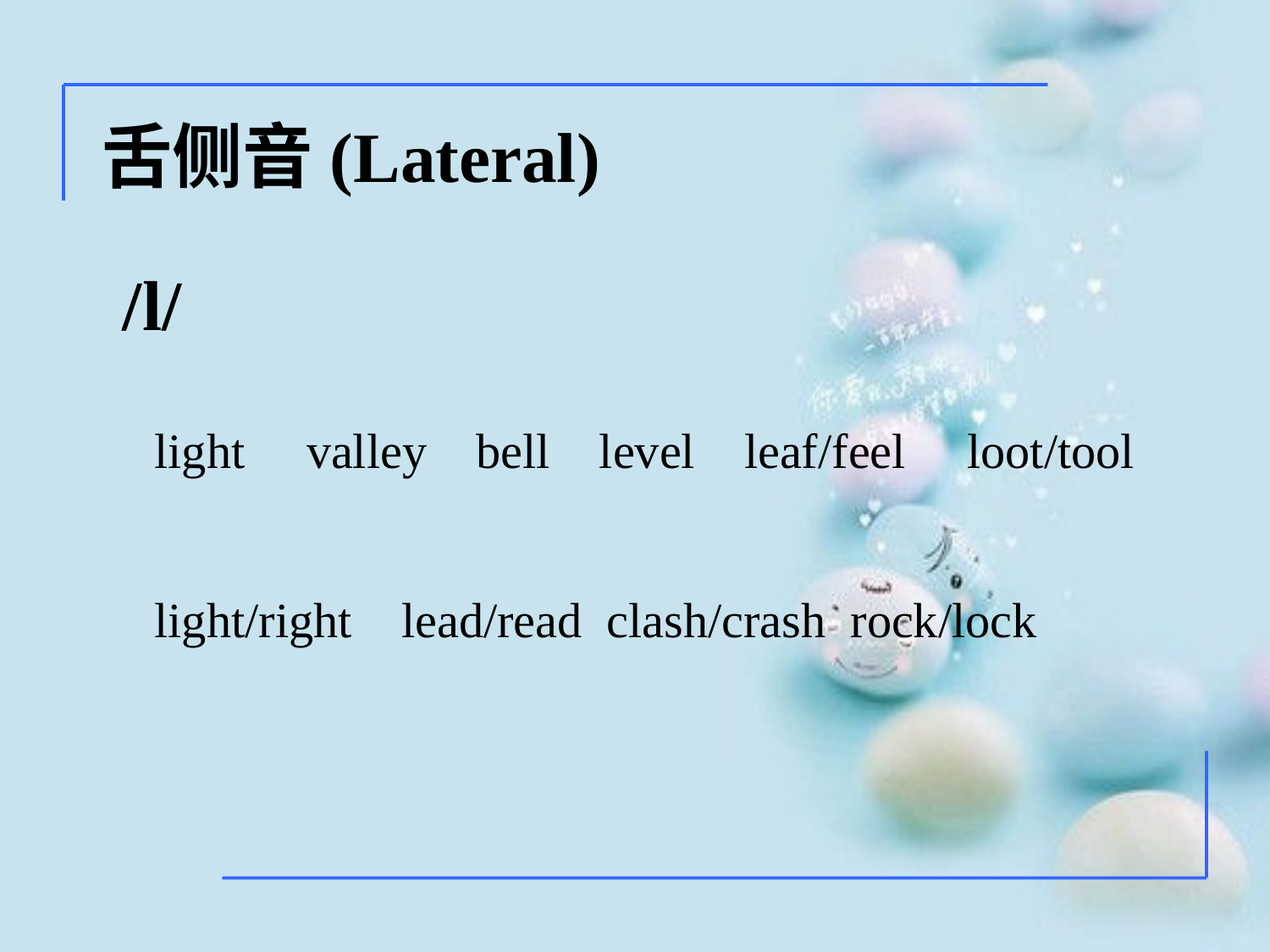

舌侧音(Lateral)
/l/
light     valley    bell    level    leaf/feel     loot/tool
light/right    lead/read  clash/crash  rock/lock